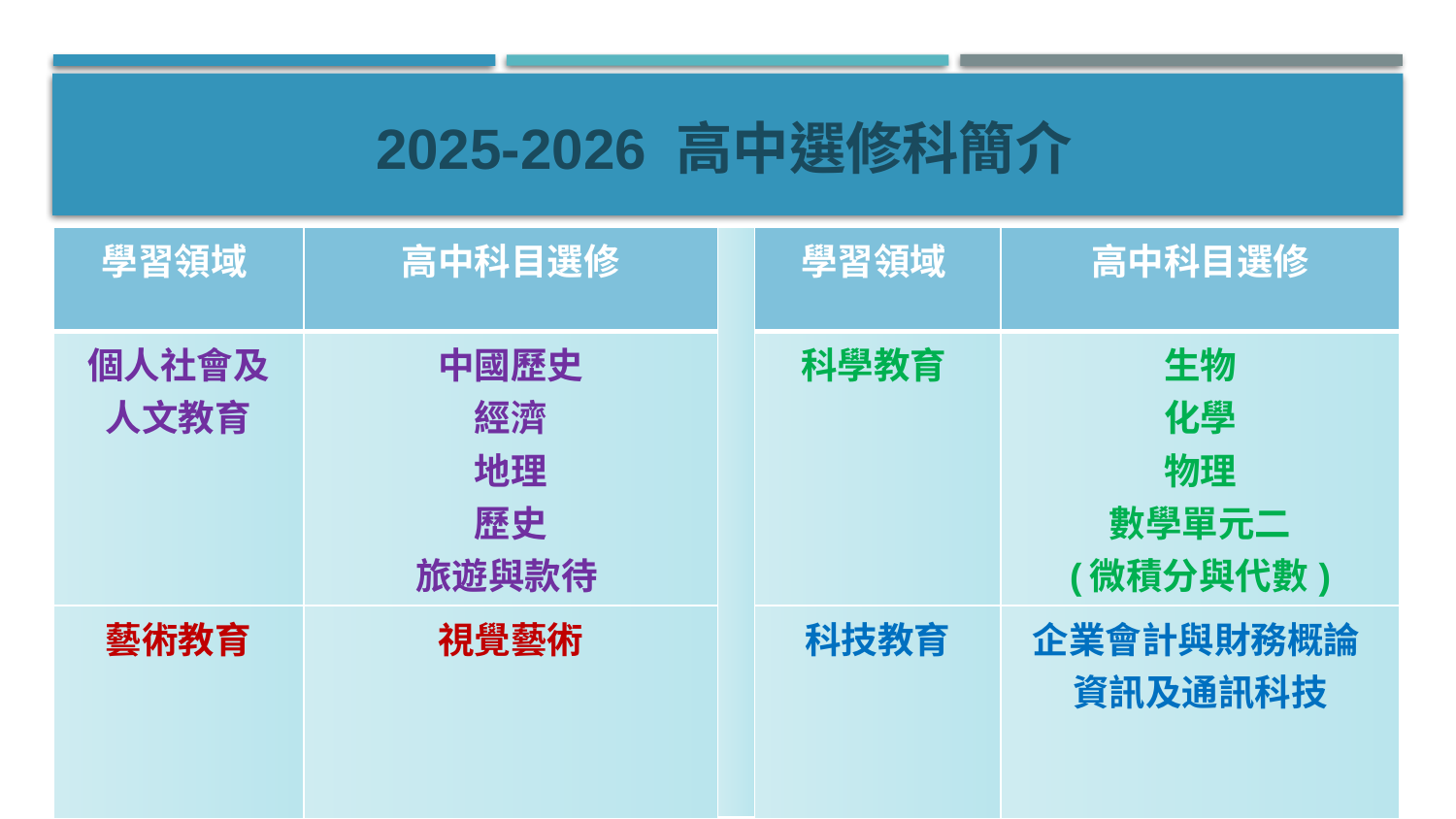

2025-2026 高中選修科簡介
| 學習領域 | 高中科目選修 |  | 學習領域 | 高中科目選修 |
| --- | --- | --- | --- | --- |
| 個人社會及 人文教育 | 中國歷史 經濟 地理 歷史 旅遊與款待 |  | 科學教育 | 生物 化學 物理 數學單元二 (微積分與代數) |
| 藝術教育 | 視覺藝術 |  | 科技教育 | 企業會計與財務概論 資訊及通訊科技 |